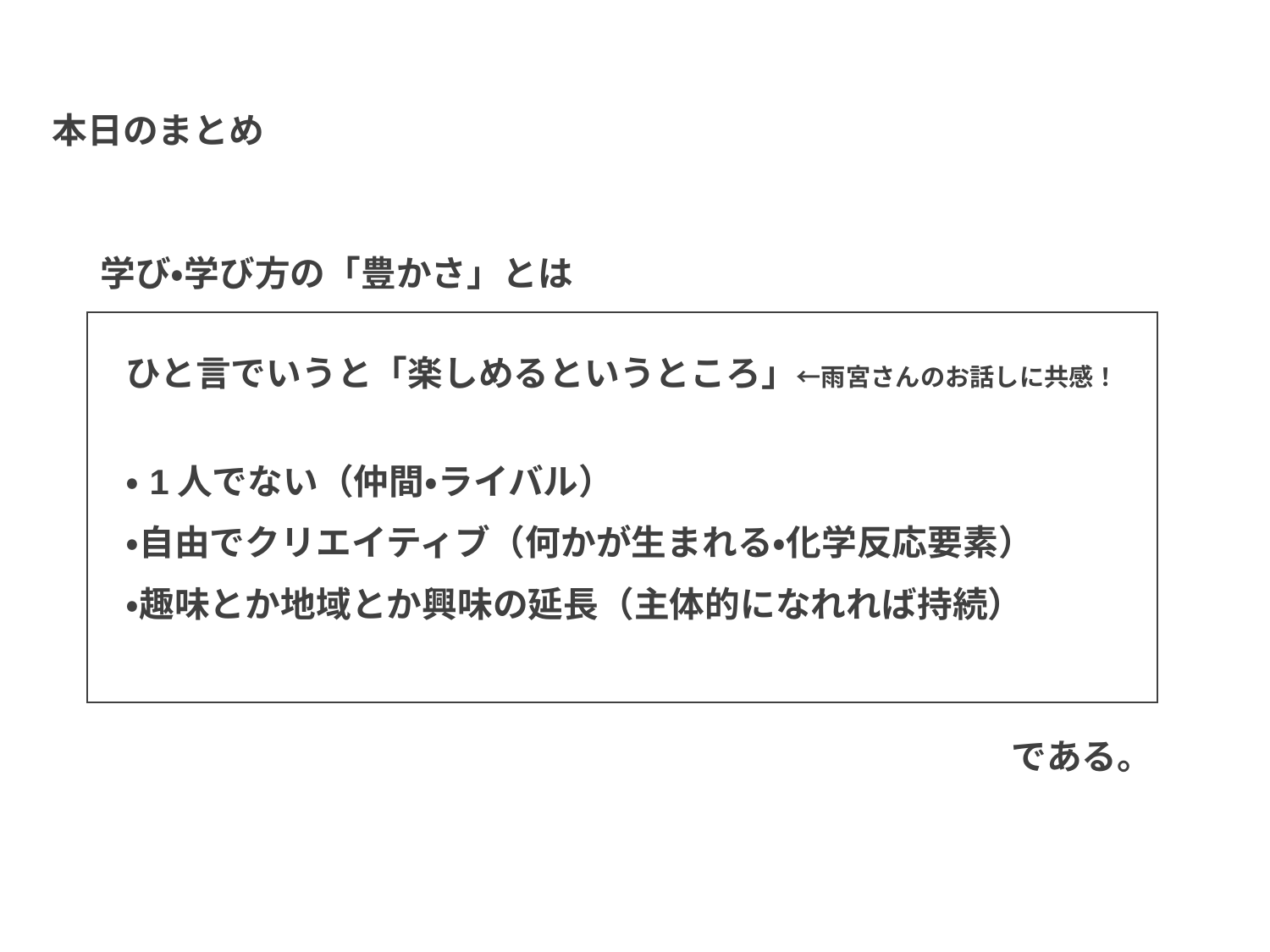

本日のまとめ
学び・学び方の「豊かさ」とは

ひと言でいうと「楽しめるというところ」←雨宮さんのお話しに共感！

・1人でない（仲間・ライバル）
・自由でクリエイティブ（何かが生まれる・化学反応要素）
・趣味とか地域とか興味の延長（主体的になれれば持続）

である。